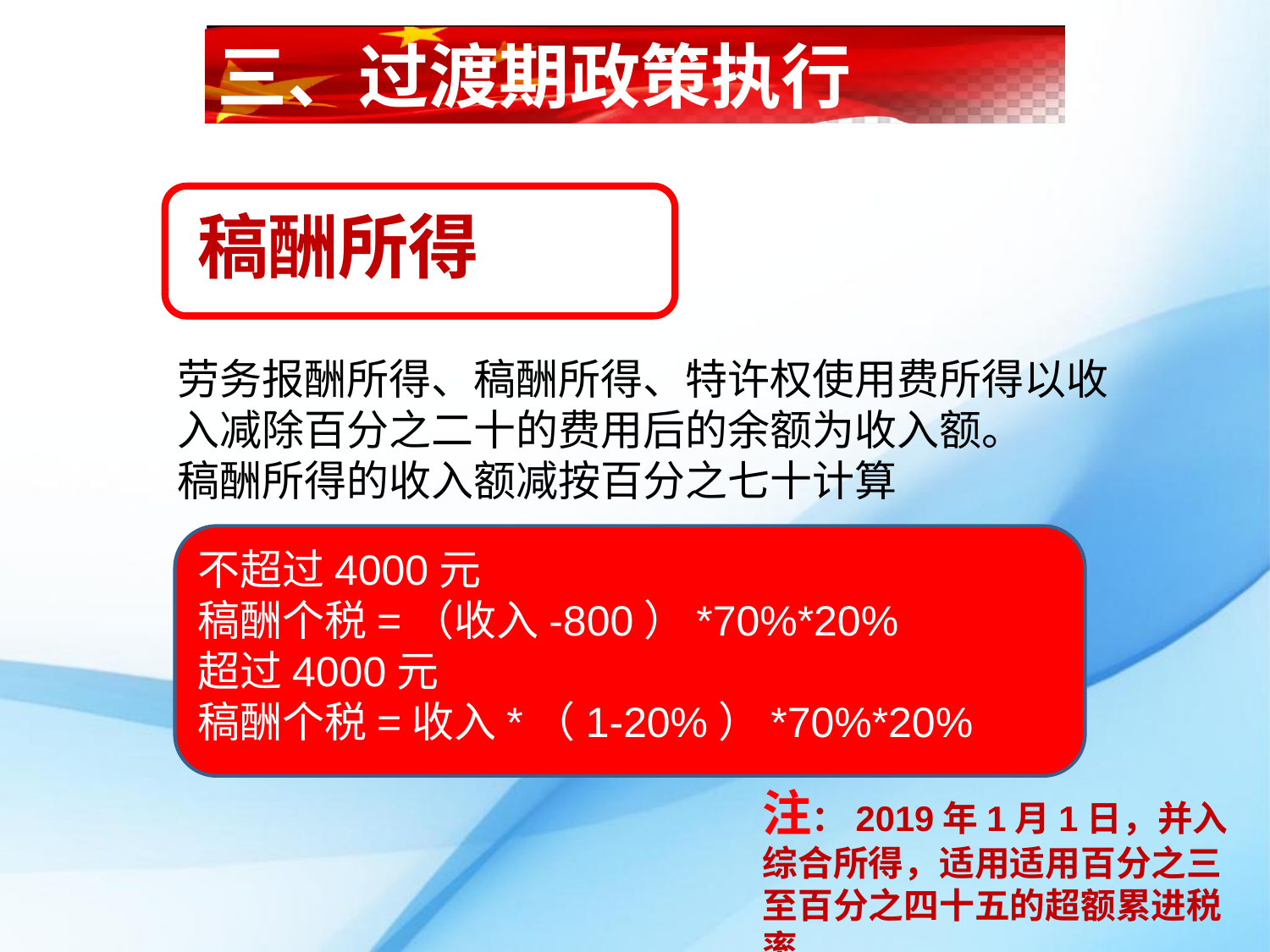

三、过渡期政策执行

稿酬所得
劳务报酬所得、稿酬所得、特许权使用费所得以收入减除百分之二十的费用后的余额为收入额。
稿酬所得的收入额减按百分之七十计算

不超过4000元
稿酬个税=（收入-800）*70%*20%
超过4000元
稿酬个税=收入*（1-20%）*70%*20%

注：2019年1月1日，并入综合所得，适用适用百分之三至百分之四十五的超额累进税率